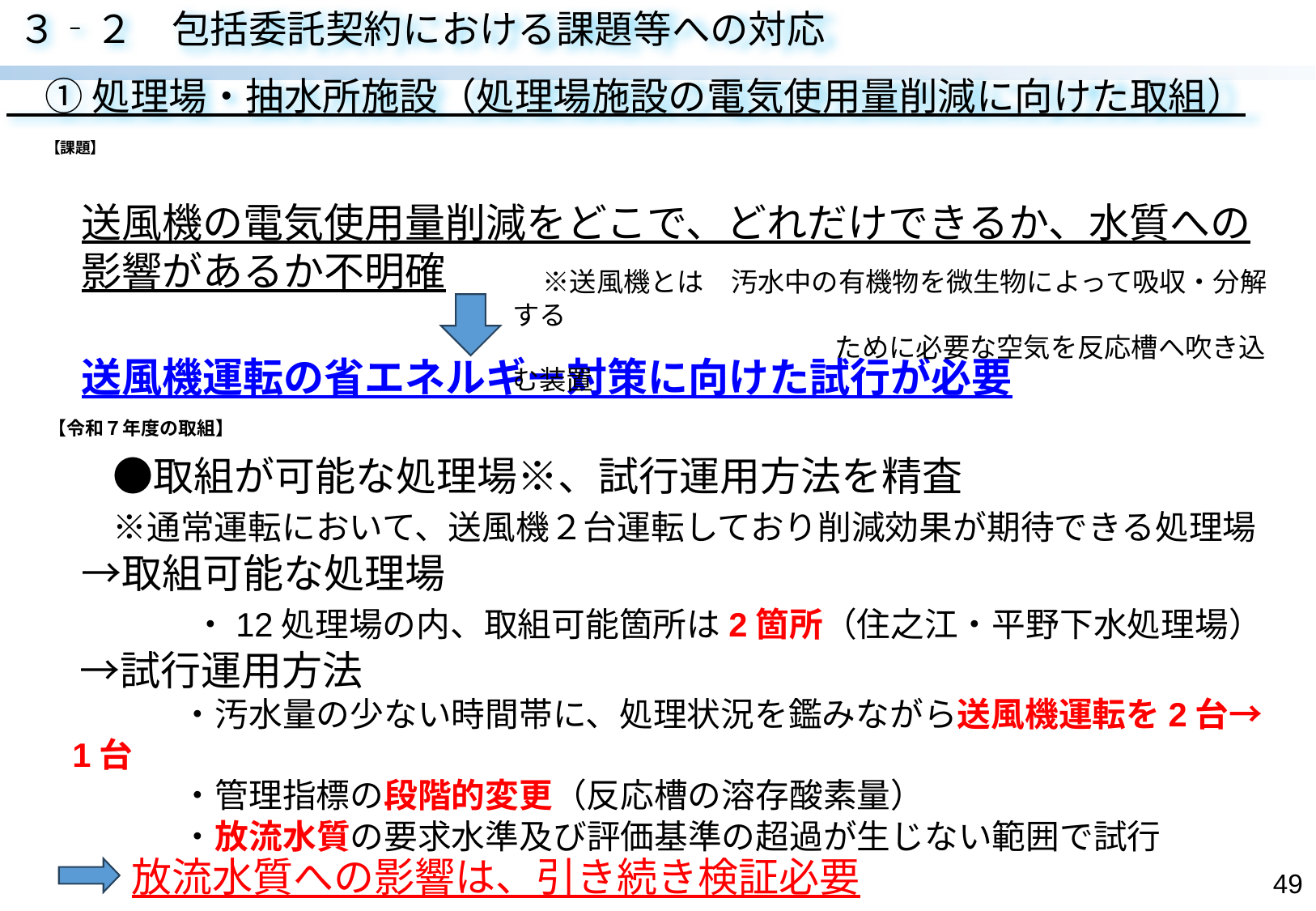

３‐２　包括委託契約における課題等への対応
　① 処理場・抽水所施設（処理場施設の電気使用量削減に向けた取組）
【課題】
送風機の電気使用量削減をどこで、どれだけできるか、水質への影響があるか不明確
　※送風機とは　汚水中の有機物を微生物によって吸収・分解する
　　　　　　　　　　　　ために必要な空気を反応槽へ吹き込む装置

送風機運転の省エネルギー対策に向けた試行が必要
【令和７年度の取組】
　●取組が可能な処理場※、試行運用方法を精査
　※通常運転において、送風機２台運転しており削減効果が期待できる処理場
 →取組可能な処理場
　　　・12処理場の内、取組可能箇所は2箇所（住之江・平野下水処理場）
 →試行運用方法
　 　　・汚水量の少ない時間帯に、処理状況を鑑みながら送風機運転を2台→1台
　　　 ・管理指標の段階的変更（反応槽の溶存酸素量）
　　　 ・放流水質の要求水準及び評価基準の超過が生じない範囲で試行

放流水質への影響は、引き続き検証必要
49